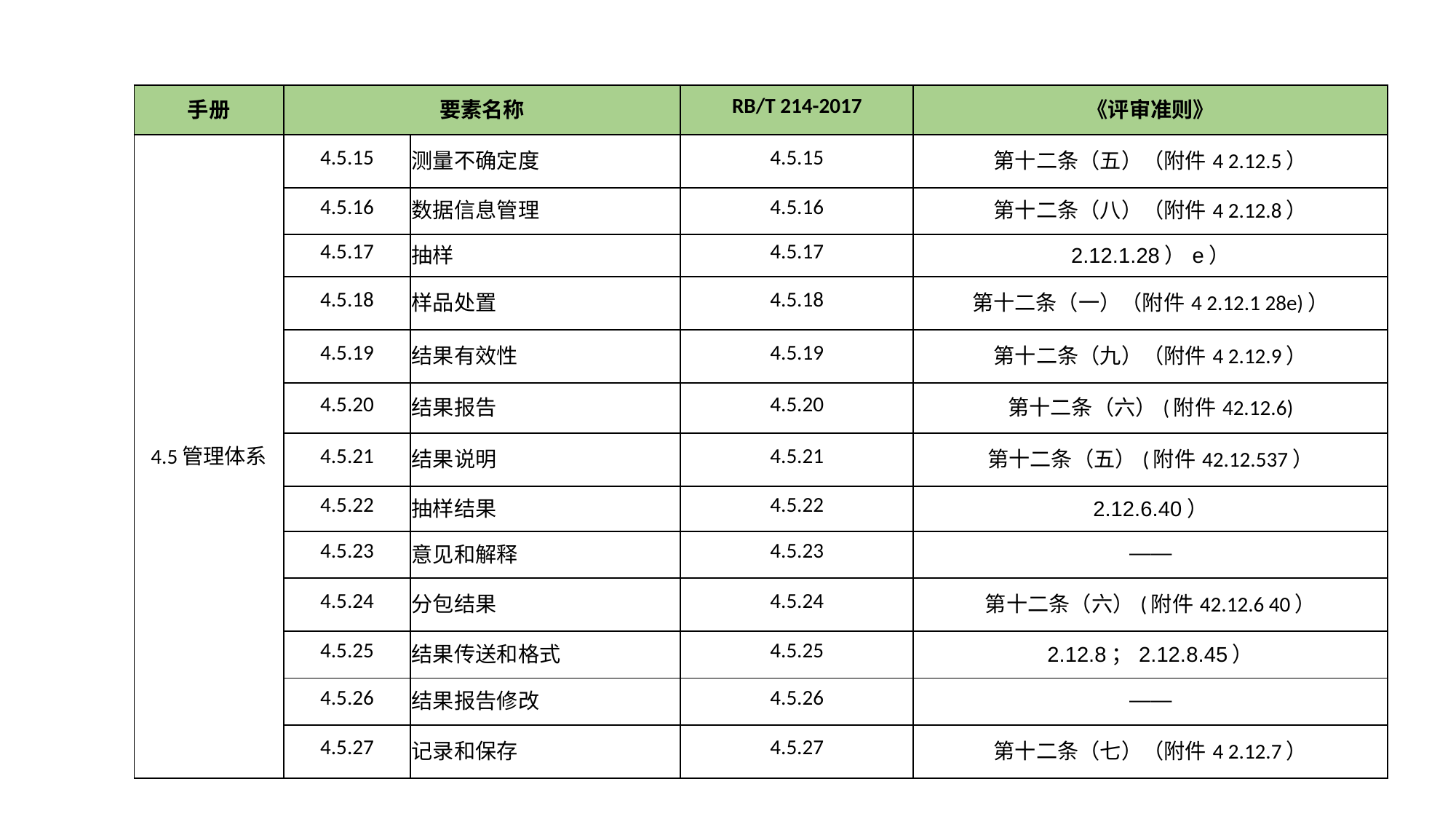

| 手册 | 要素名称 |  | RB/T 214-2017 | 《评审准则》 |
| --- | --- | --- | --- | --- |
| 4.5管理体系 | 4.5.15 | 测量不确定度 | 4.5.15 | 第十二条（五）（附件4 2.12.5） |
|  | 4.5.16 | 数据信息管理 | 4.5.16 | 第十二条（八）（附件4 2.12.8） |
|  | 4.5.17 | 抽样 | 4.5.17 | 2.12.1.28）e） |
|  | 4.5.18 | 样品处置 | 4.5.18 | 第十二条（一）（附件4 2.12.1 28e)） |
|  | 4.5.19 | 结果有效性 | 4.5.19 | 第十二条（九）（附件4 2.12.9） |
|  | 4.5.20 | 结果报告 | 4.5.20 | 第十二条（六）(附件42.12.6) |
|  | 4.5.21 | 结果说明 | 4.5.21 | 第十二条（五）(附件42.12.537） |
|  | 4.5.22 | 抽样结果 | 4.5.22 | 2.12.6.40） |
|  | 4.5.23 | 意见和解释 | 4.5.23 | —— |
|  | 4.5.24 | 分包结果 | 4.5.24 | 第十二条（六）(附件42.12.6 40） |
|  | 4.5.25 | 结果传送和格式 | 4.5.25 | 2.12.8；2.12.8.45） |
|  | 4.5.26 | 结果报告修改 | 4.5.26 | —— |
|  | 4.5.27 | 记录和保存 | 4.5.27 | 第十二条（七）（附件4 2.12.7） |